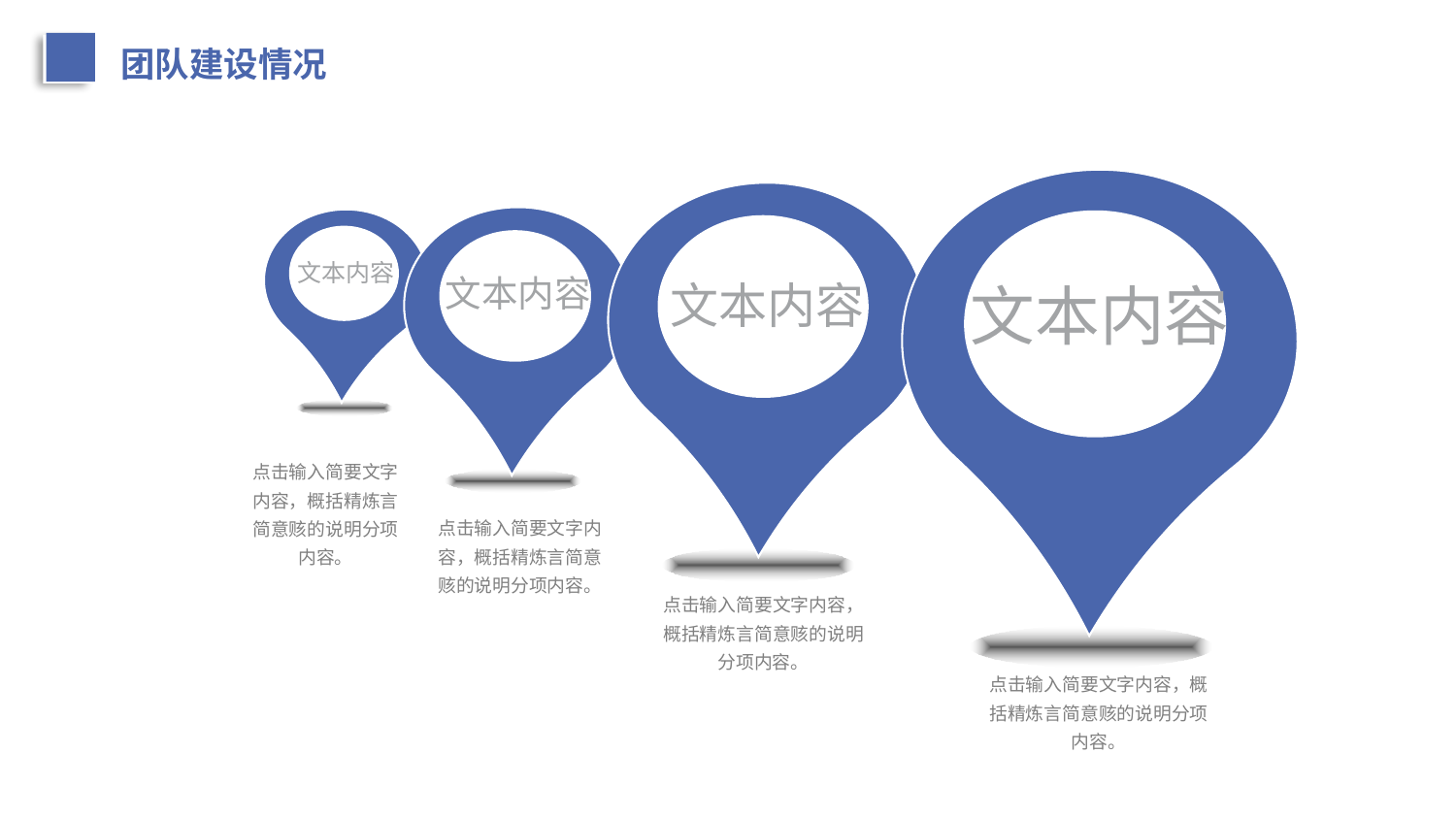

团队建设情况

文本内容
文本内容
文本内容
文本内容

点击输入简要文字内容，概括精炼言简意赅的说明分项内容。
点击输入简要文字内容，概括精炼言简意赅的说明分项内容。
点击输入简要文字内容，概括精炼言简意赅的说明分项内容。
点击输入简要文字内容，概括精炼言简意赅的说明分项内容。